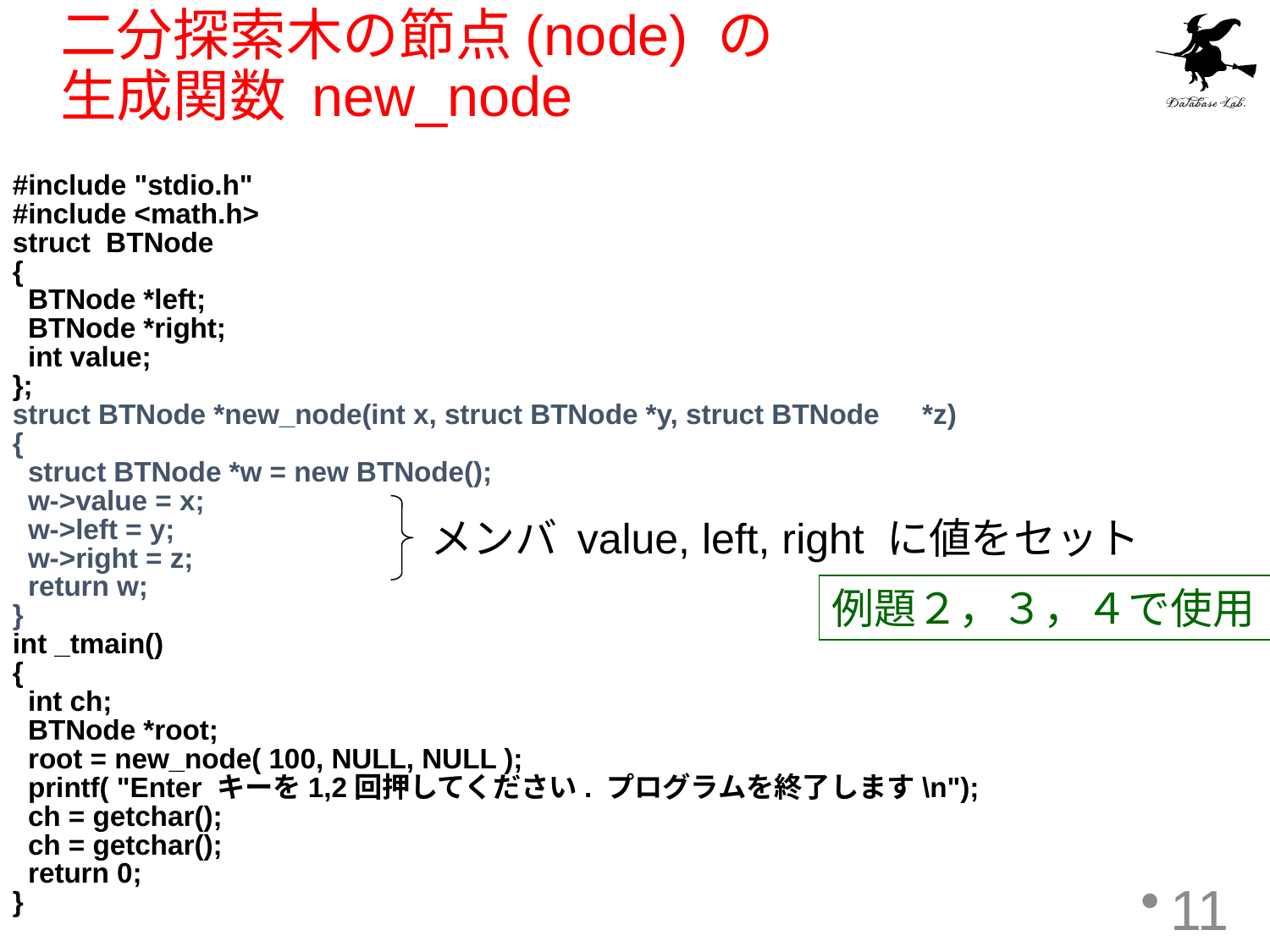

# 二分探索木の節点(node) の 生成関数 new_node
#include "stdio.h"
#include <math.h>
struct  BTNode
{
  BTNode *left;
  BTNode *right;
  int value;
};
struct BTNode *new_node(int x, struct BTNode *y, struct BTNode　*z)
{
  struct BTNode *w = new BTNode();
  w->value = x;
  w->left = y;
  w->right = z;
  return w;
}
int _tmain()
{
  int ch;
  BTNode *root;
  root = new_node( 100, NULL, NULL );
  printf( "Enter キーを1,2回押してください. プログラムを終了します\n");
  ch = getchar();
  ch = getchar();
  return 0;
}

メンバ value, left, right に値をセット
例題２，３，４で使用
11